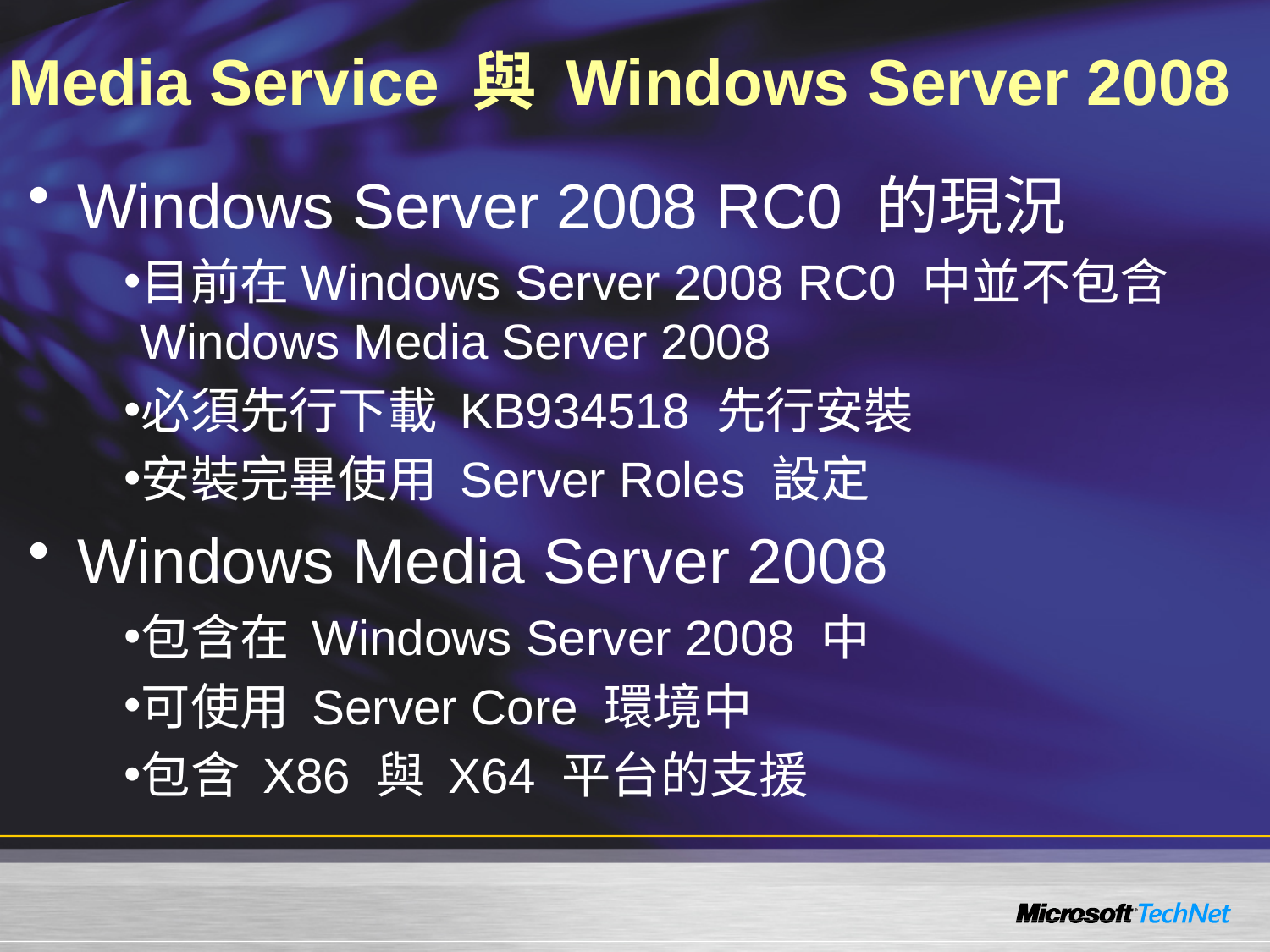

# Media Service 與 Windows Server 2008
Windows Server 2008 RC0 的現況
目前在Windows Server 2008 RC0 中並不包含 Windows Media Server 2008
必須先行下載 KB934518 先行安裝
安裝完畢使用 Server Roles 設定
Windows Media Server 2008
包含在 Windows Server 2008 中
可使用 Server Core 環境中
包含 X86 與 X64 平台的支援